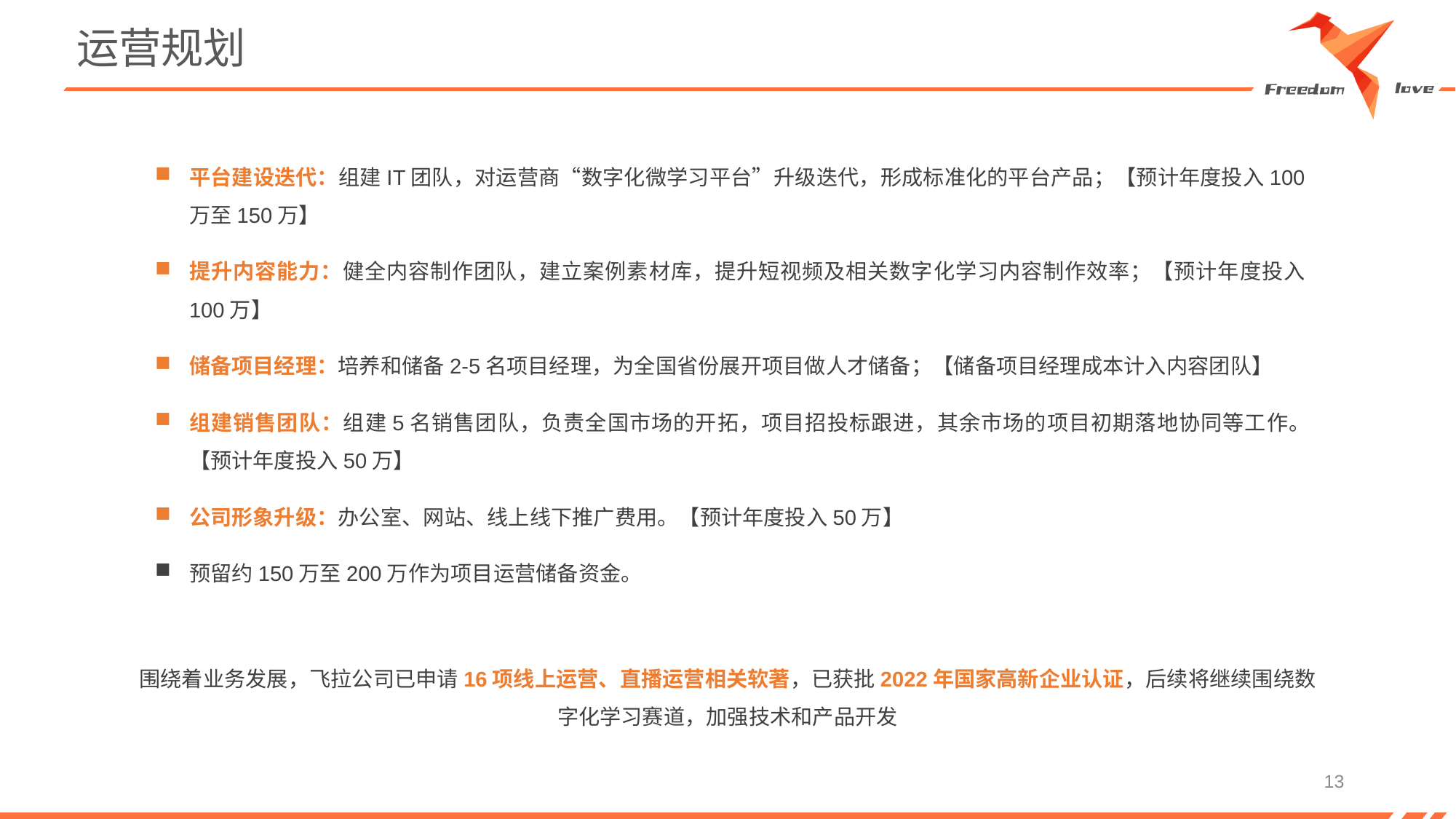

# 运营规划
平台建设迭代：组建IT团队，对运营商“数字化微学习平台”升级迭代，形成标准化的平台产品；【预计年度投入100万至150万】
提升内容能力：健全内容制作团队，建立案例素材库，提升短视频及相关数字化学习内容制作效率；【预计年度投入100万】
储备项目经理：培养和储备2-5名项目经理，为全国省份展开项目做人才储备；【储备项目经理成本计入内容团队】
组建销售团队：组建5名销售团队，负责全国市场的开拓，项目招投标跟进，其余市场的项目初期落地协同等工作。【预计年度投入50万】
公司形象升级：办公室、网站、线上线下推广费用。【预计年度投入50万】
预留约150万至200万作为项目运营储备资金。
围绕着业务发展，飞拉公司已申请16项线上运营、直播运营相关软著，已获批2022年国家高新企业认证，后续将继续围绕数字化学习赛道，加强技术和产品开发
13